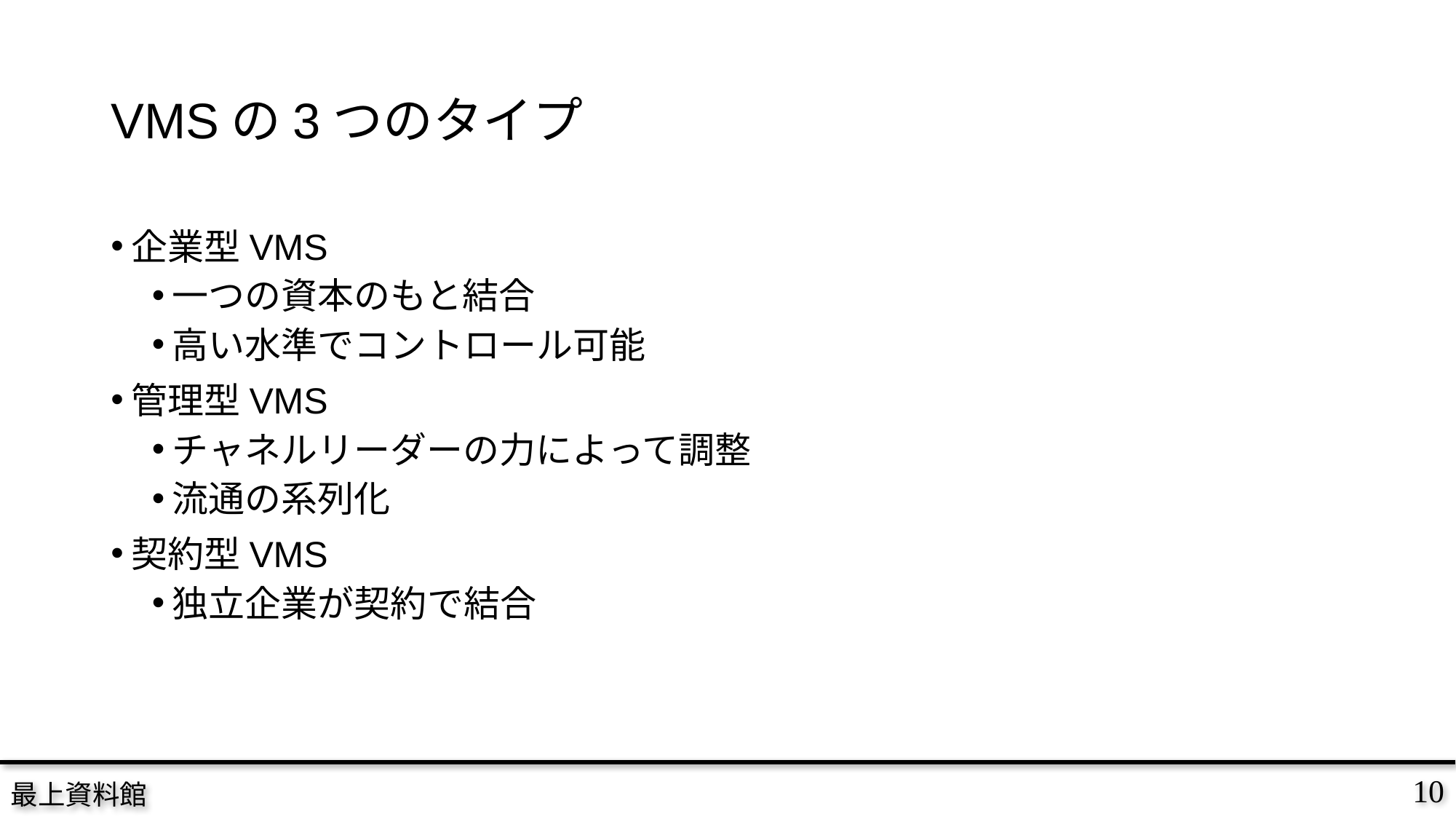

# VMSの3つのタイプ
企業型VMS
一つの資本のもと結合
高い水準でコントロール可能
管理型VMS
チャネルリーダーの力によって調整
流通の系列化
契約型VMS
独立企業が契約で結合